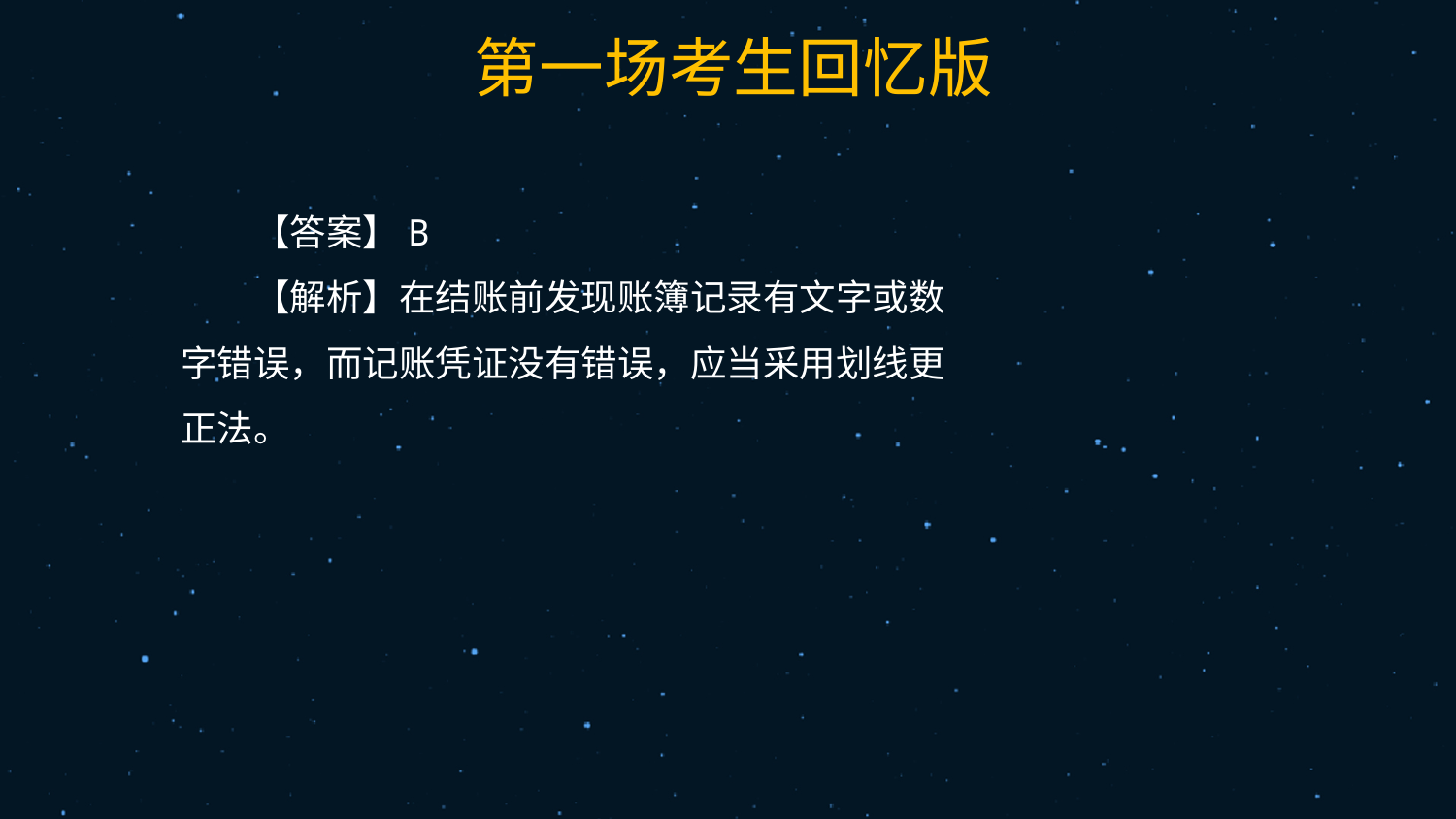

49
【答案】B
【解析】在结账前发现账簿记录有文字或数字错误，而记账凭证没有错误，应当采用划线更正法。